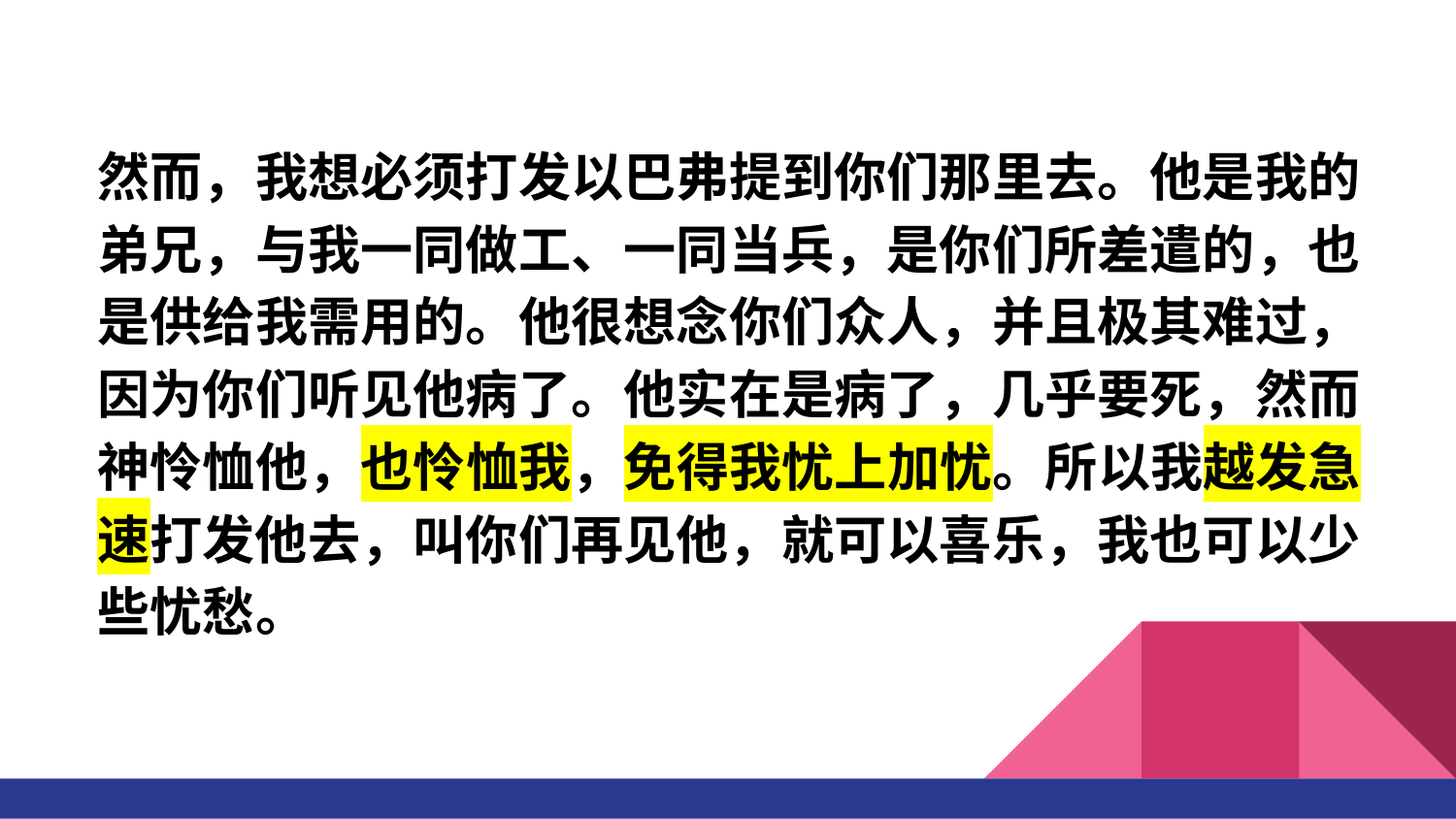

然而，我想必须打发以巴弗提到你们那里去。他是我的弟兄，与我一同做工、一同当兵，是你们所差遣的，也是供给我需用的。他很想念你们众人，并且极其难过，因为你们听见他病了。他实在是病了，几乎要死，然而神怜恤他，也怜恤我，免得我忧上加忧。所以我越发急速打发他去，叫你们再见他，就可以喜乐，我也可以少些忧愁。